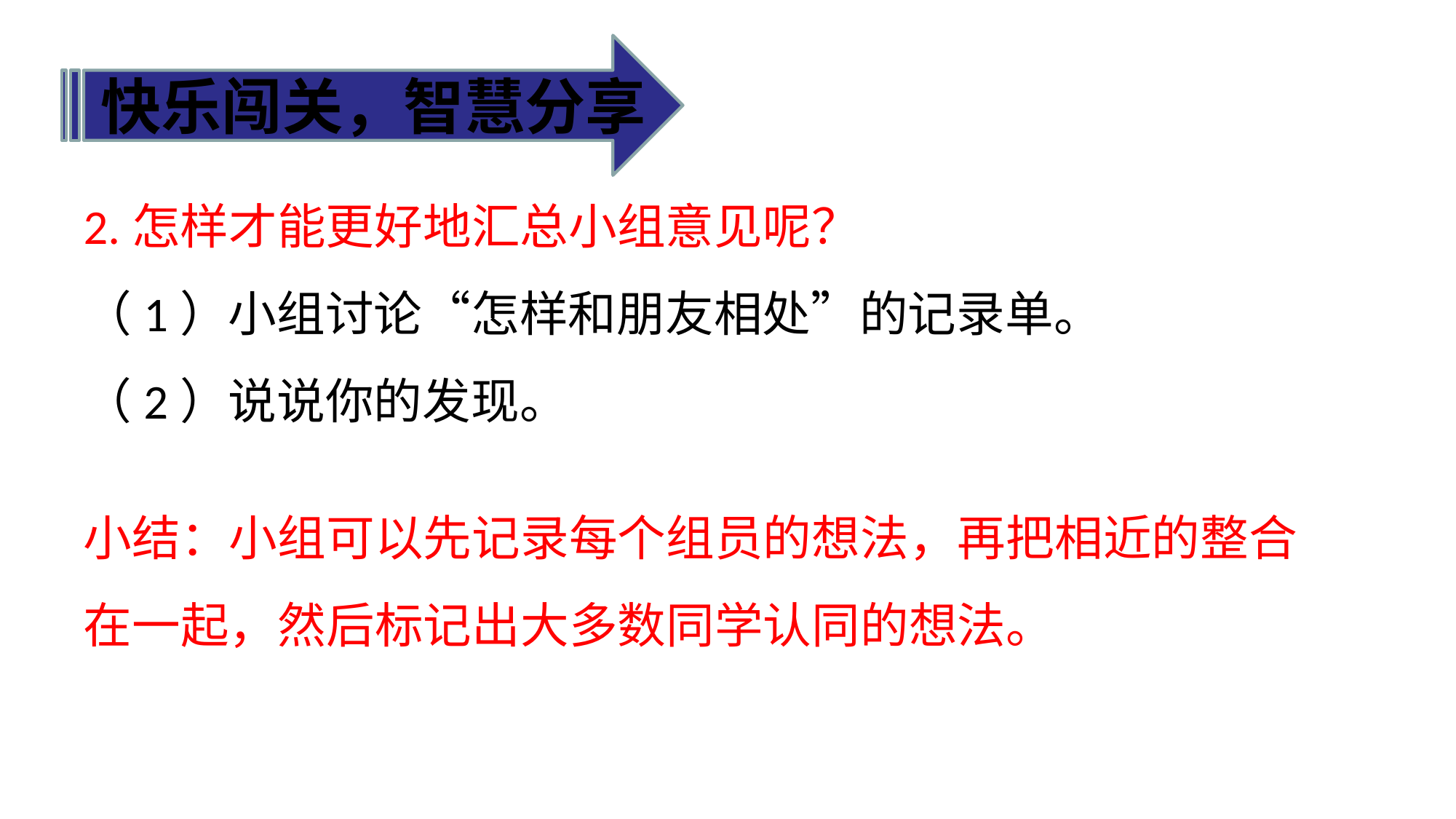

快乐闯关，智慧分享
2.怎样才能更好地汇总小组意见呢？
（1）小组讨论“怎样和朋友相处”的记录单。
（2）说说你的发现。
小结：小组可以先记录每个组员的想法，再把相近的整合在一起，然后标记出大多数同学认同的想法。